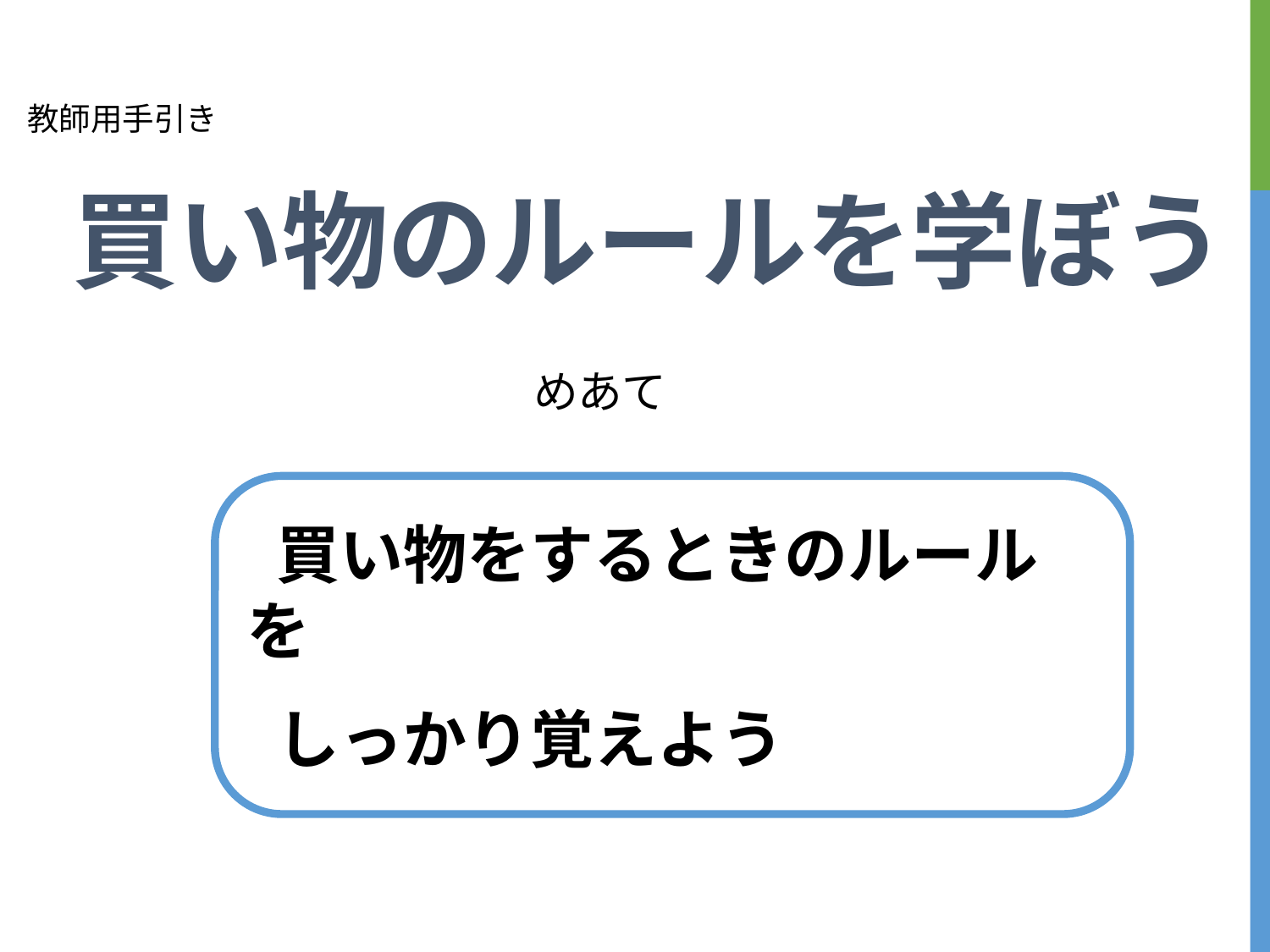

教師用手引き
# 買い物のルールを学ぼう
めあて
 買い物をするときのルールを
 しっかり覚えよう